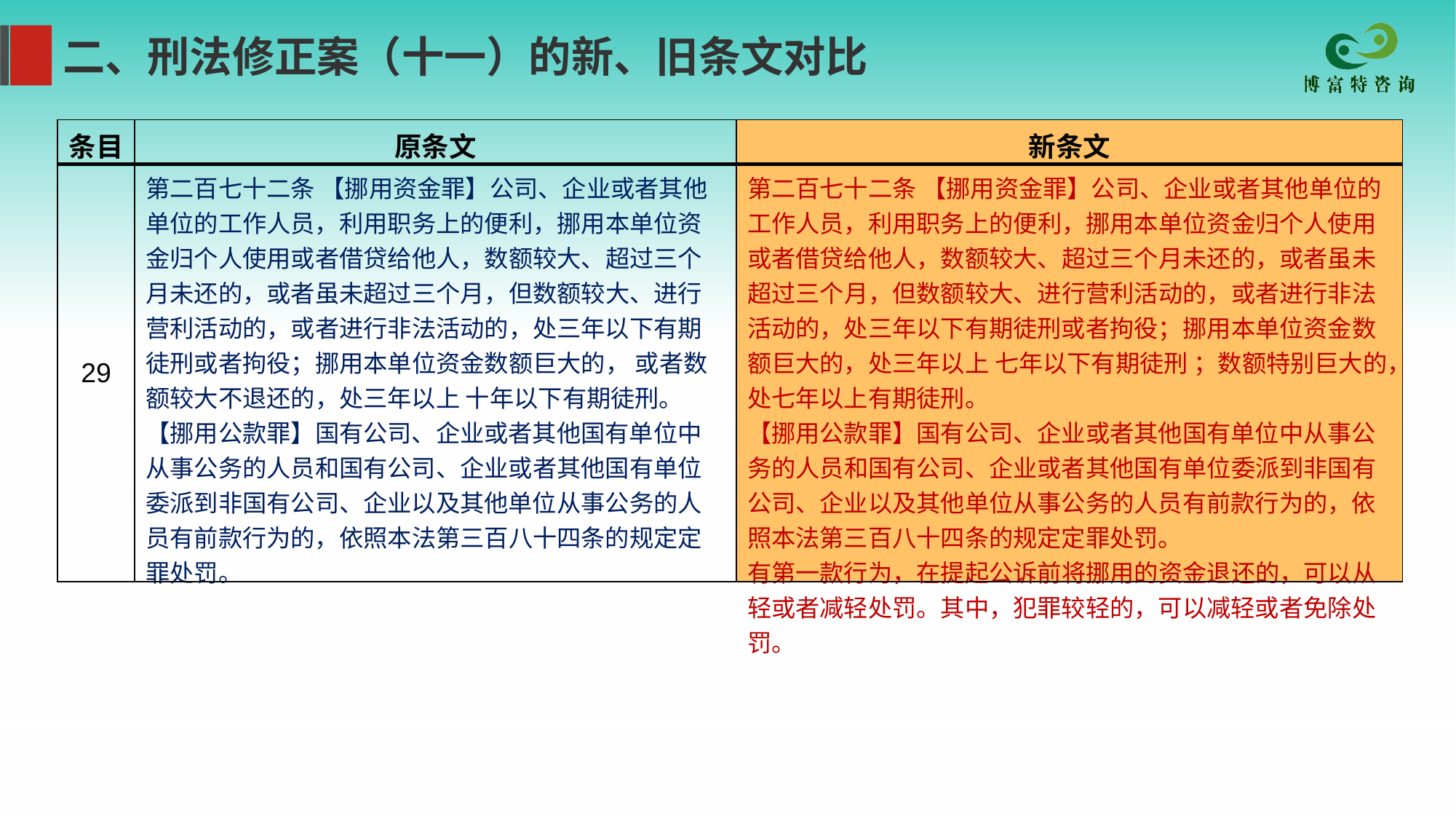

二、刑法修正案（十一）的新、旧条文对比

| 条目 | 原条文 | 新条文 |
| --- | --- | --- |
| 29 | 第二百七十二条 【挪用资金罪】公司、企业或者其他单位的工作人员，利用职务上的便利，挪用本单位资金归个人使用或者借贷给他人，数额较大、超过三个月未还的，或者虽未超过三个月，但数额较大、进行营利活动的，或者进行非法活动的，处三年以下有期徒刑或者拘役；挪用本单位资金数额巨大的， 或者数额较大不退还的，处三年以上 十年以下有期徒刑。 【挪用公款罪】国有公司、企业或者其他国有单位中从事公务的人员和国有公司、企业或者其他国有单位委派到非国有公司、企业以及其他单位从事公务的人员有前款行为的，依照本法第三百八十四条的规定定罪处罚。 | 第二百七十二条 【挪用资金罪】公司、企业或者其他单位的工作人员，利用职务上的便利，挪用本单位资金归个人使用或者借贷给他人，数额较大、超过三个月未还的，或者虽未超过三个月，但数额较大、进行营利活动的，或者进行非法活动的，处三年以下有期徒刑或者拘役；挪用本单位资金数额巨大的，处三年以上 七年以下有期徒刑 ；数额特别巨大的，处七年以上有期徒刑。 【挪用公款罪】国有公司、企业或者其他国有单位中从事公务的人员和国有公司、企业或者其他国有单位委派到非国有公司、企业以及其他单位从事公务的人员有前款行为的，依照本法第三百八十四条的规定定罪处罚。 有第一款行为，在提起公诉前将挪用的资金退还的，可以从轻或者减轻处罚。其中，犯罪较轻的，可以减轻或者免除处罚。 |